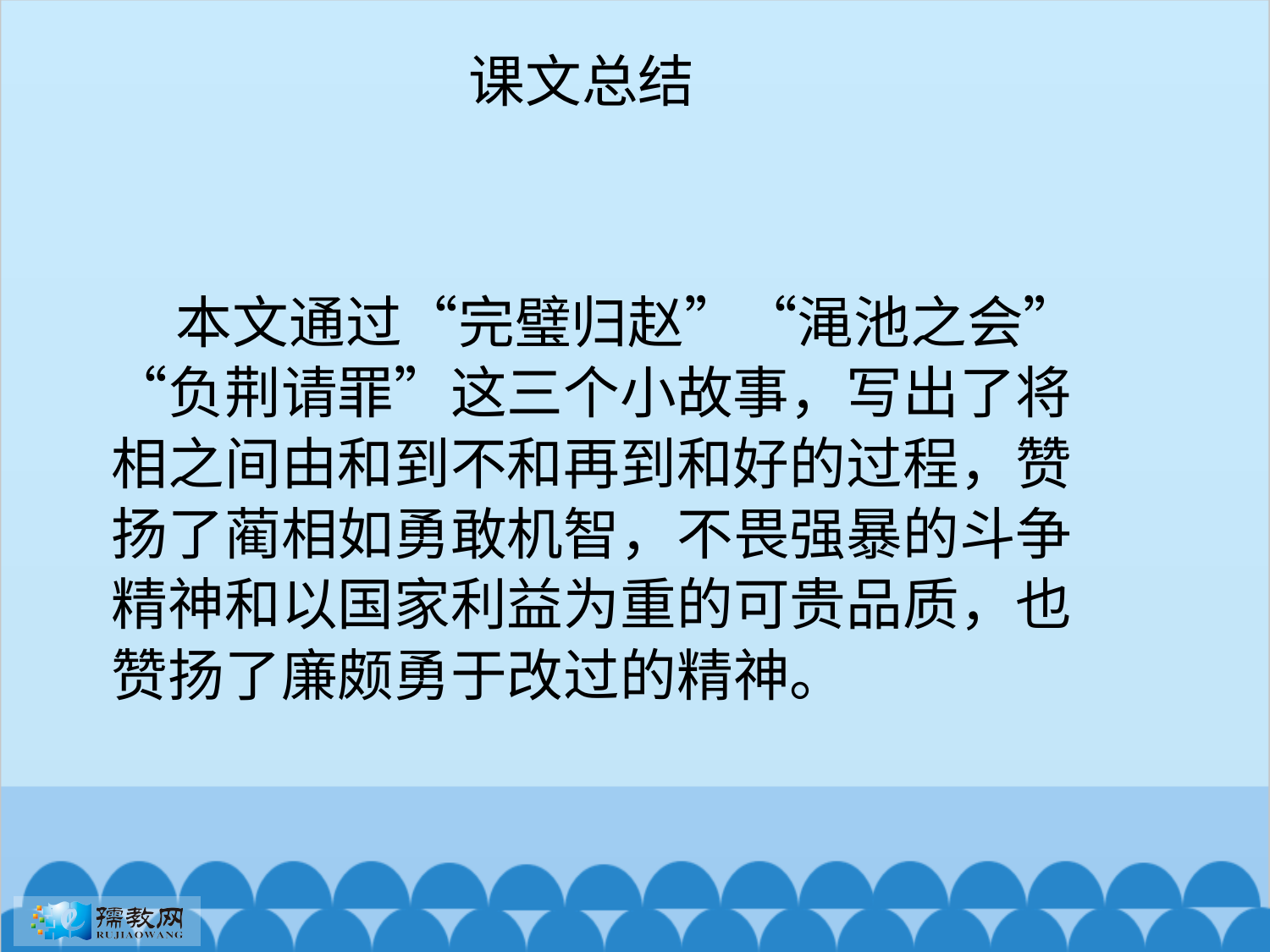

课文总结
    本文通过“完璧归赵”“渑池之会”“负荆请罪”这三个小故事，写出了将相之间由和到不和再到和好的过程，赞扬了蔺相如勇敢机智，不畏强暴的斗争精神和以国家利益为重的可贵品质，也赞扬了廉颇勇于改过的精神。